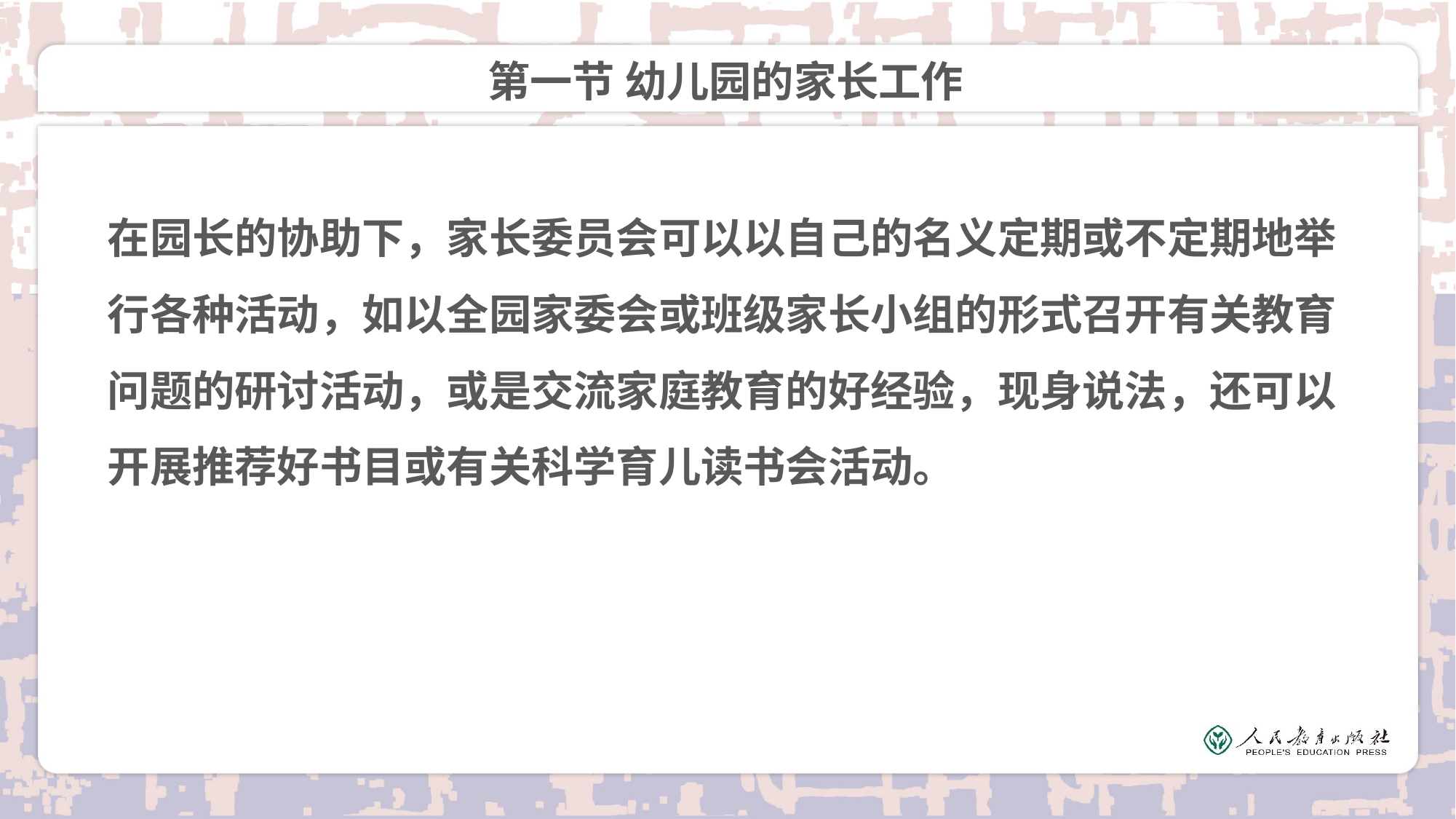

# 第一节 幼儿园的家长工作
在园长的协助下，家长委员会可以以自己的名义定期或不定期地举行各种活动，如以全园家委会或班级家长小组的形式召开有关教育问题的研讨活动，或是交流家庭教育的好经验，现身说法，还可以开展推荐好书目或有关科学育儿读书会活动。